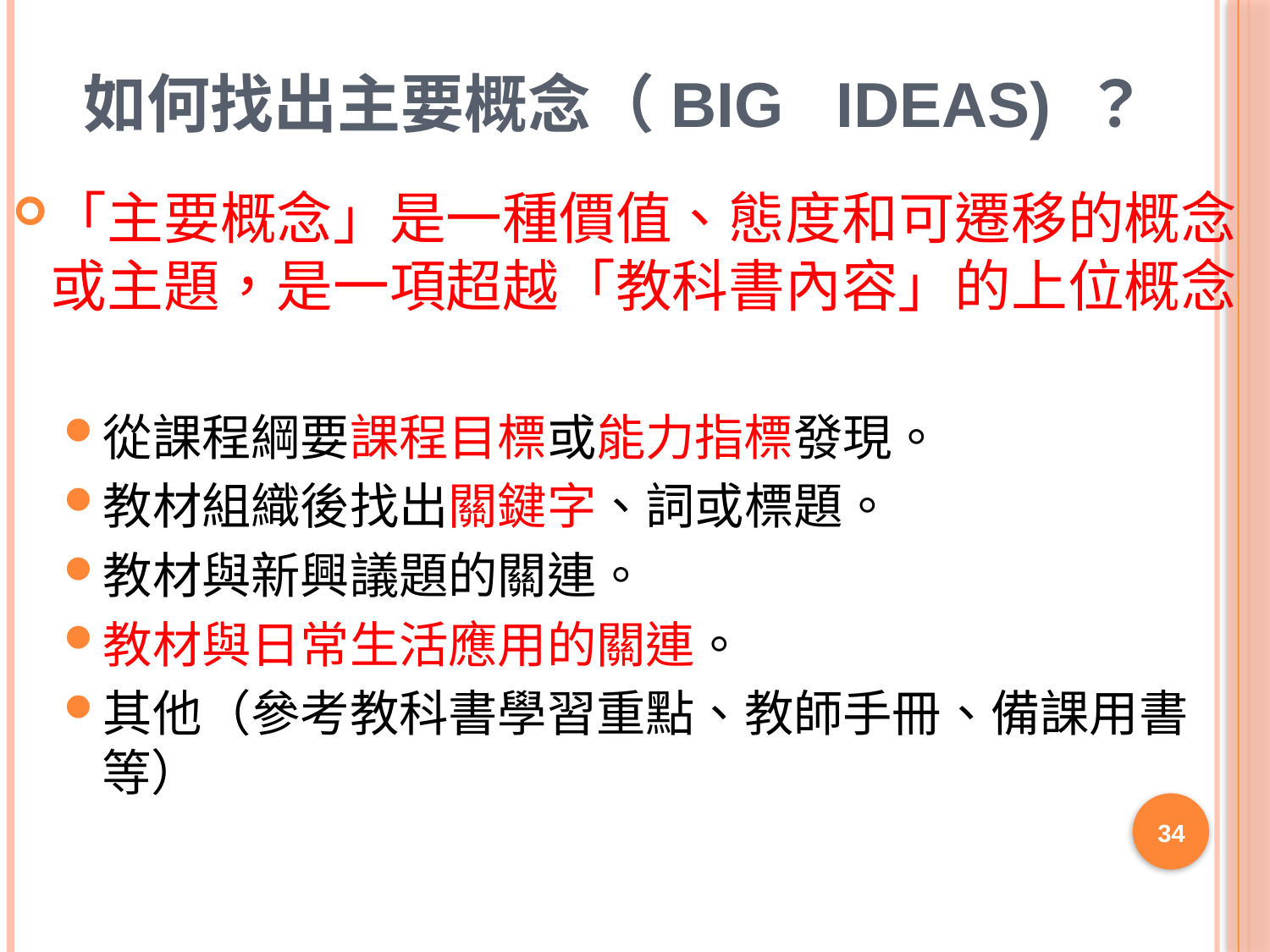

# 如何找出主要概念（Big   Ideas) ？
「主要概念」是一種價值、態度和可遷移的概念或主題，是一項超越「教科書內容」的上位概念

從課程綱要課程目標或能力指標發現。
教材組織後找出關鍵字、詞或標題。
教材與新興議題的關連。
教材與日常生活應用的關連。
其他（參考教科書學習重點、教師手冊、備課用書等）

34